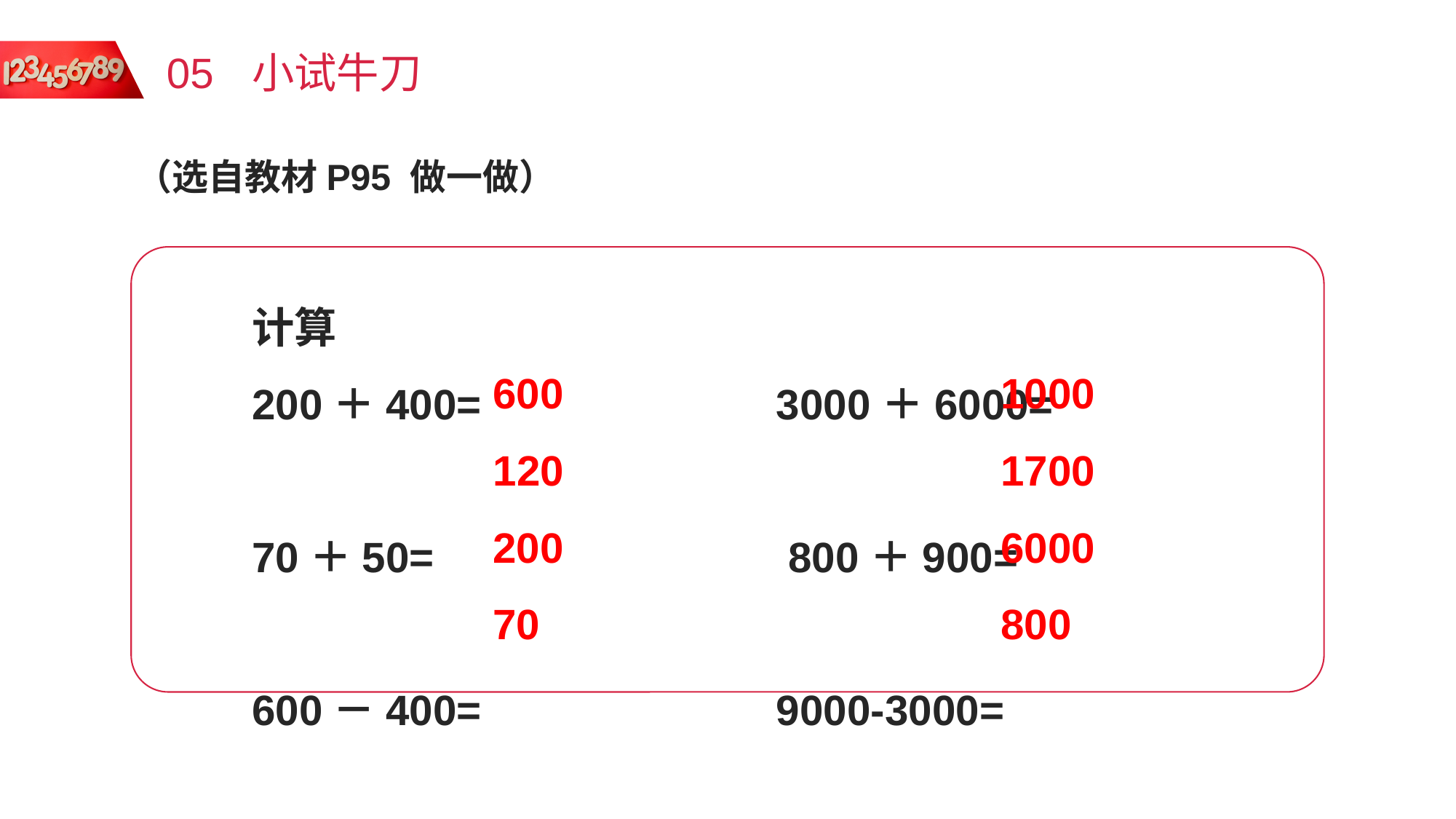

05
小试牛刀
（选自教材P95 做一做）

计算
200＋400=                         3000＋6000=
70＋50=                              800＋900=
600－400=                         9000-3000=
120-50=                              1700-900=
600
1000
120
1700
200
6000
70
800